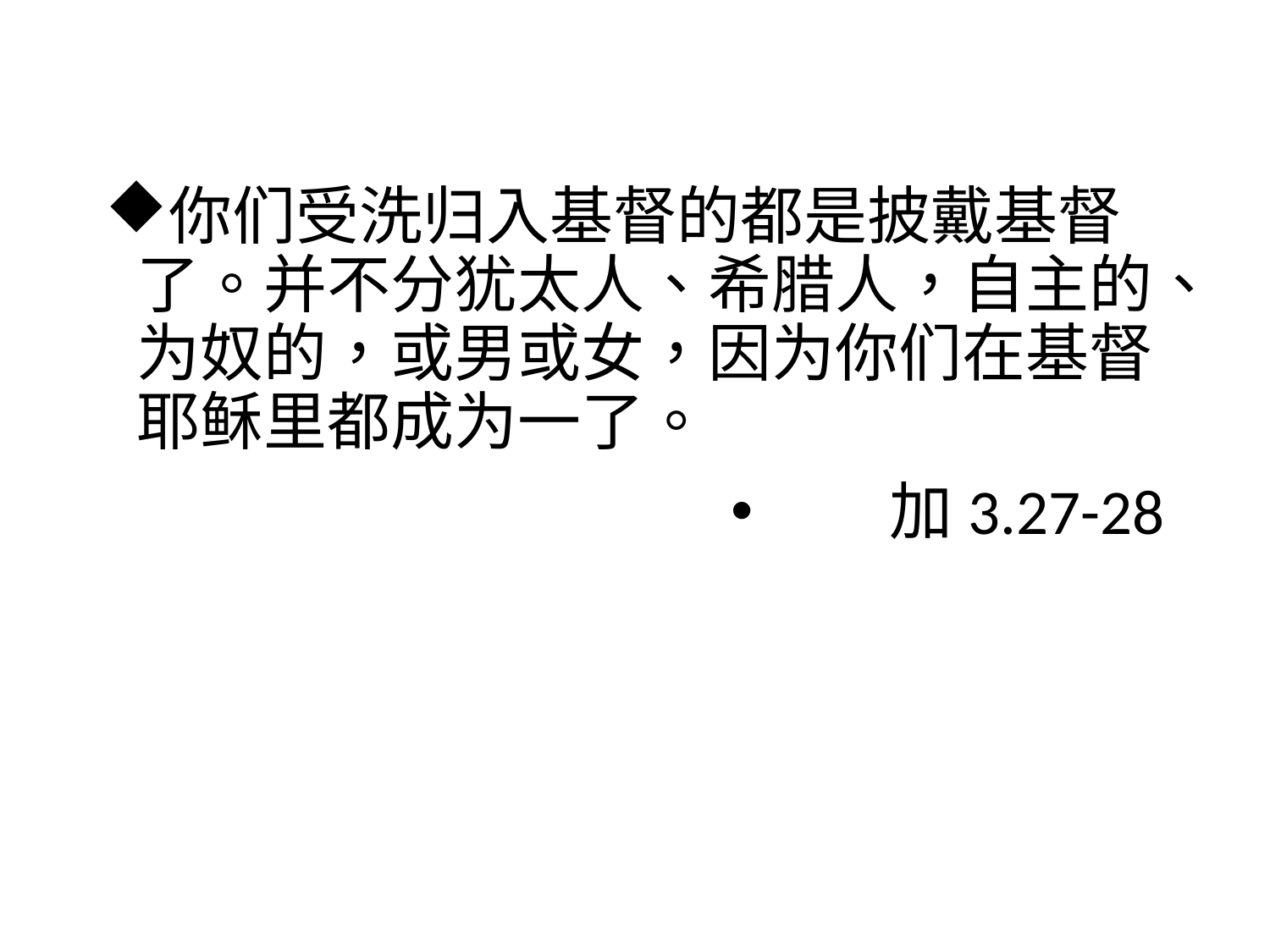

你们受洗归入基督的都是披戴基督了。并不分犹太人、希腊人，自主的、为奴的，或男或女，因为你们在基督耶稣里都成为一了。
	加3.27-28